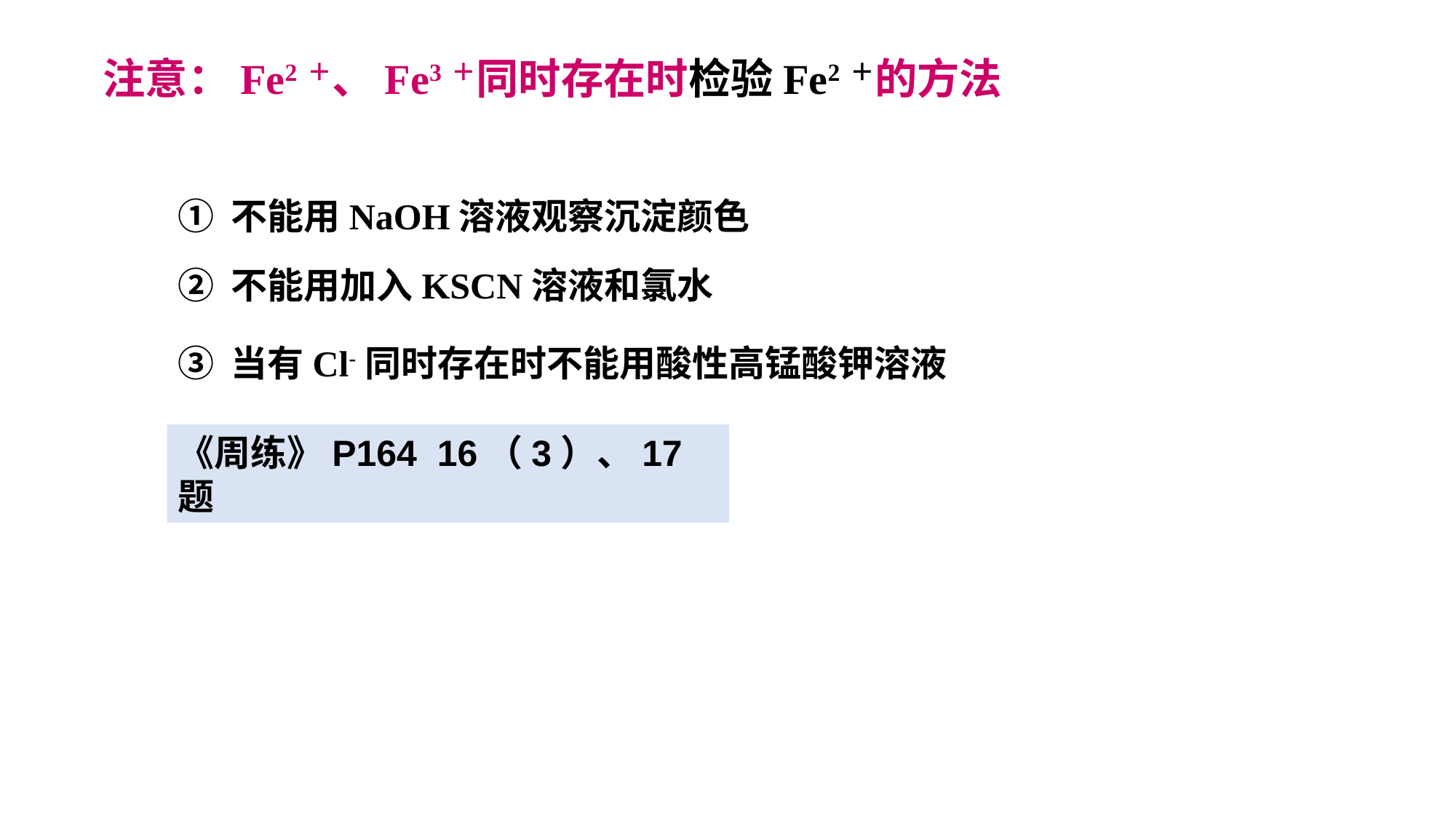

注意：Fe2＋、Fe3＋同时存在时检验Fe2＋的方法
① 不能用NaOH溶液观察沉淀颜色
② 不能用加入KSCN溶液和氯水
③ 当有Cl-同时存在时不能用酸性高锰酸钾溶液
《周练》P164  16（3）、17题